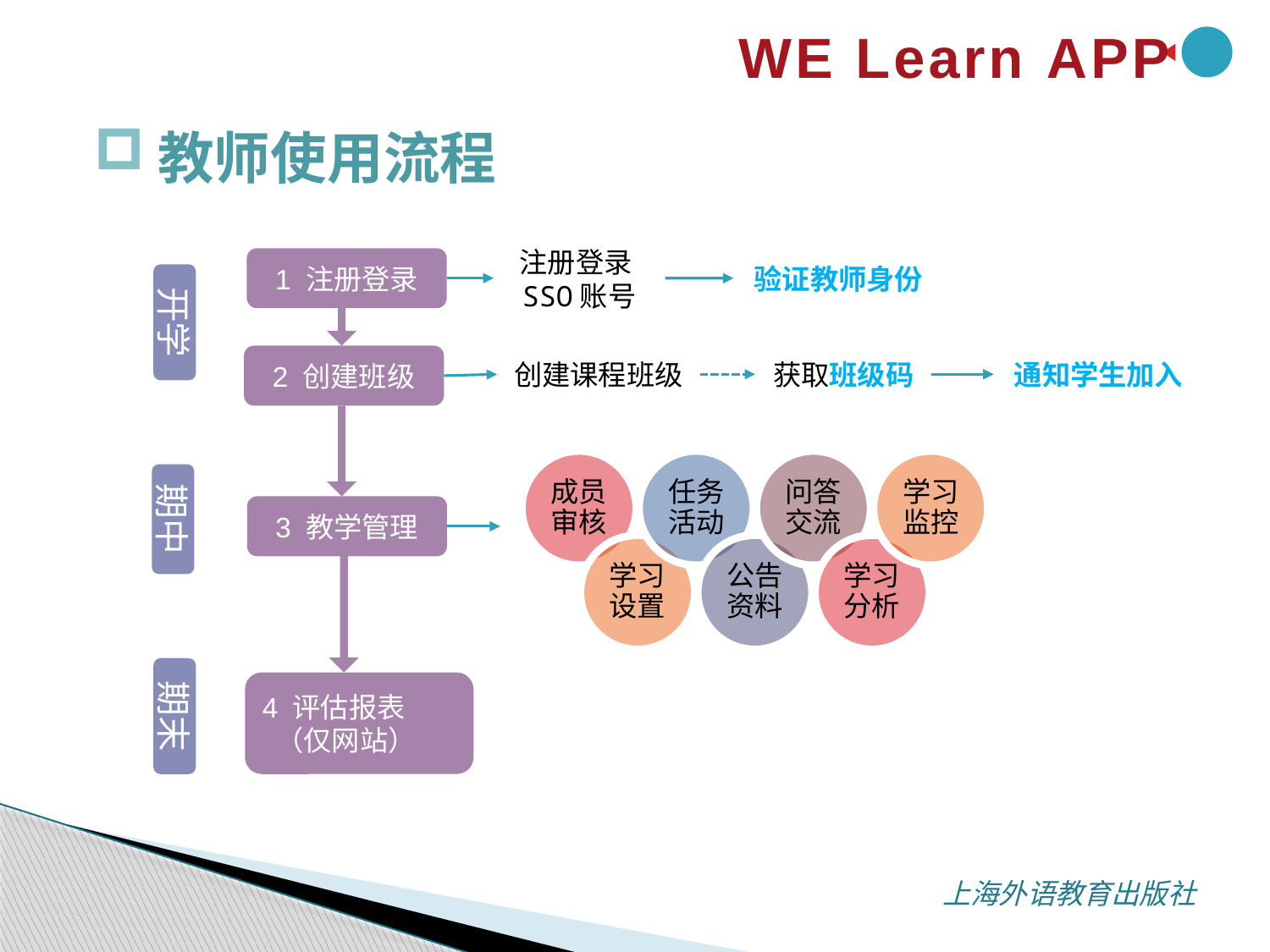

WE Learn APP

教师使用流程

1 注册登录
注册登录SSO账号
验证教师身份
开学

创建课程班级
获取班级码
通知学生加入
2 创建班级

成员审核
学习设置
任务活动
公告资料
问答交流
学习分析
学习监控
期中
3 教学管理

期末
4 评估报表
 （仅网站）
上海外语教育出版社